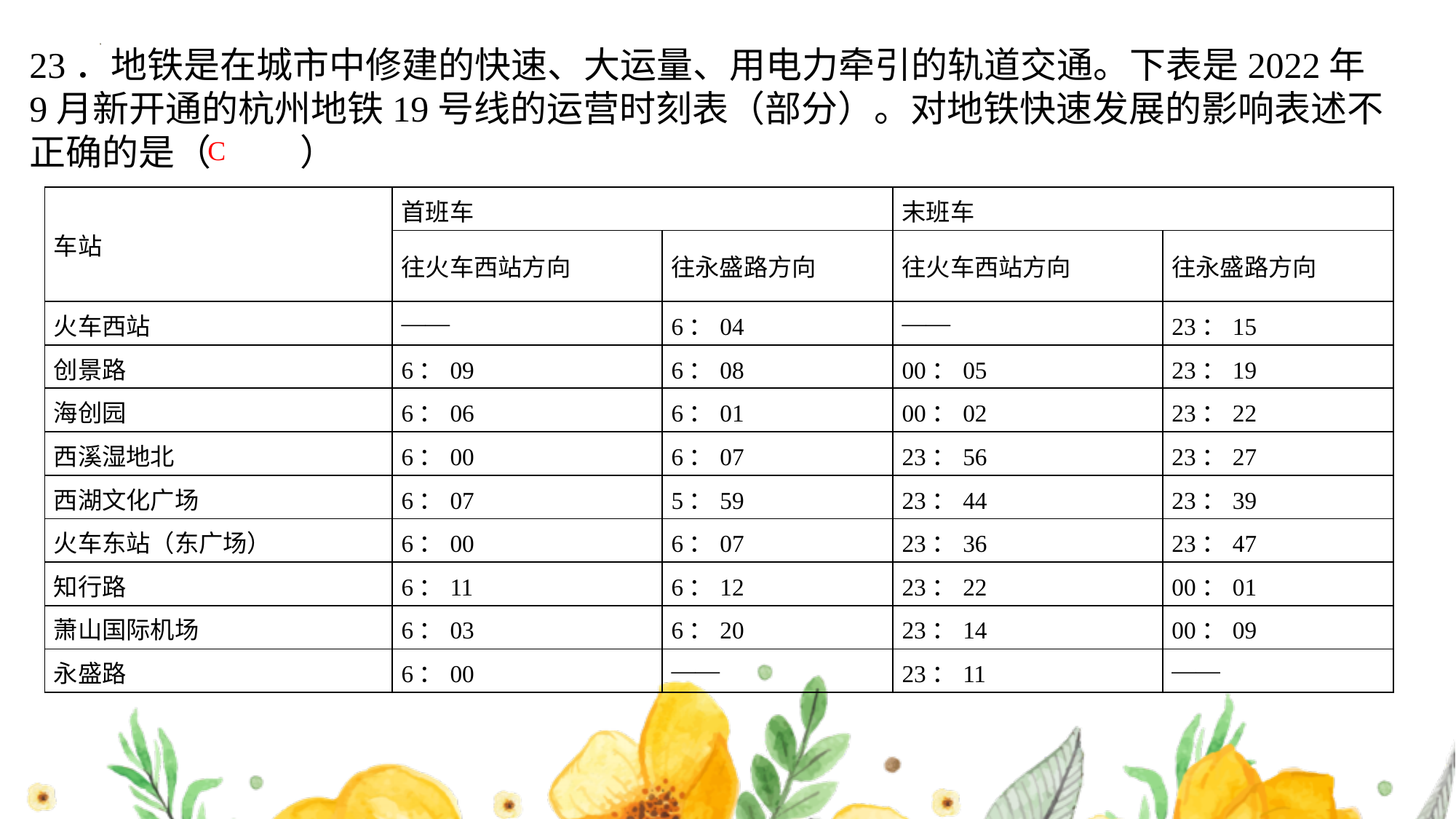

23．地铁是在城市中修建的快速、大运量、用电力牵引的轨道交通。下表是2022年9月新开通的杭州地铁19号线的运营时刻表（部分）。对地铁快速发展的影响表述不正确的是（　  　）
C
| 车站 | 首班车 |  | 末班车 |  |
| --- | --- | --- | --- | --- |
|  | 往火车西站方向 | 往永盛路方向 | 往火车西站方向 | 往永盛路方向 |
| 火车西站 | —— | 6：04 | —— | 23：15 |
| 创景路 | 6：09 | 6：08 | 00：05 | 23：19 |
| 海创园 | 6：06 | 6：01 | 00：02 | 23：22 |
| 西溪湿地北 | 6：00 | 6：07 | 23：56 | 23：27 |
| 西湖文化广场 | 6：07 | 5：59 | 23：44 | 23：39 |
| 火车东站（东广场） | 6：00 | 6：07 | 23：36 | 23：47 |
| 知行路 | 6：11 | 6：12 | 23：22 | 00：01 |
| 萧山国际机场 | 6：03 | 6：20 | 23：14 | 00：09 |
| 永盛路 | 6：00 | —— | 23：11 | —— |